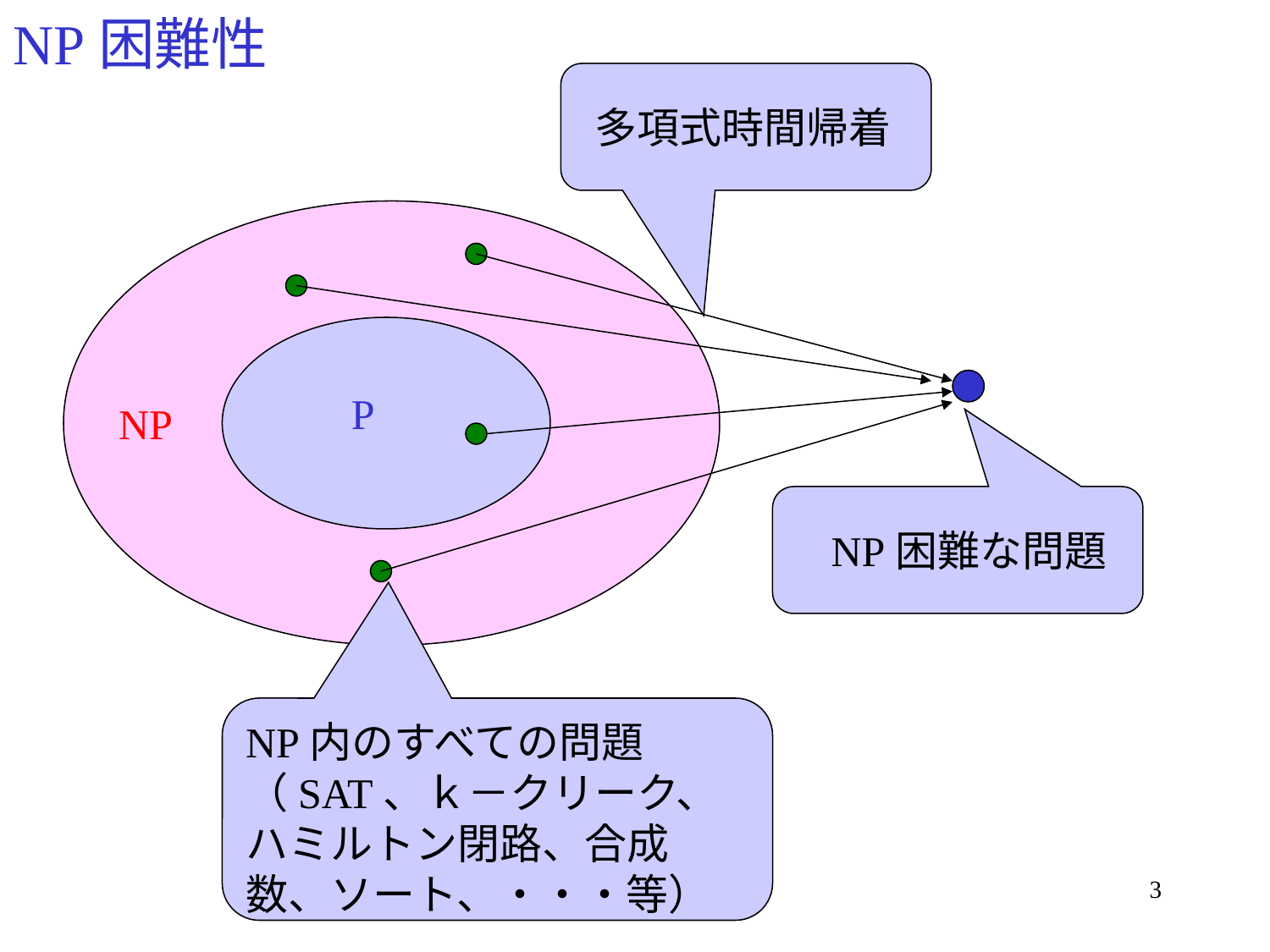

# NP困難性

多項式時間帰着

P
NP

NP困難な問題

NP内のすべての問題（SAT、ｋ－クリーク、ハミルトン閉路、合成数、ソート、・・・等）
3